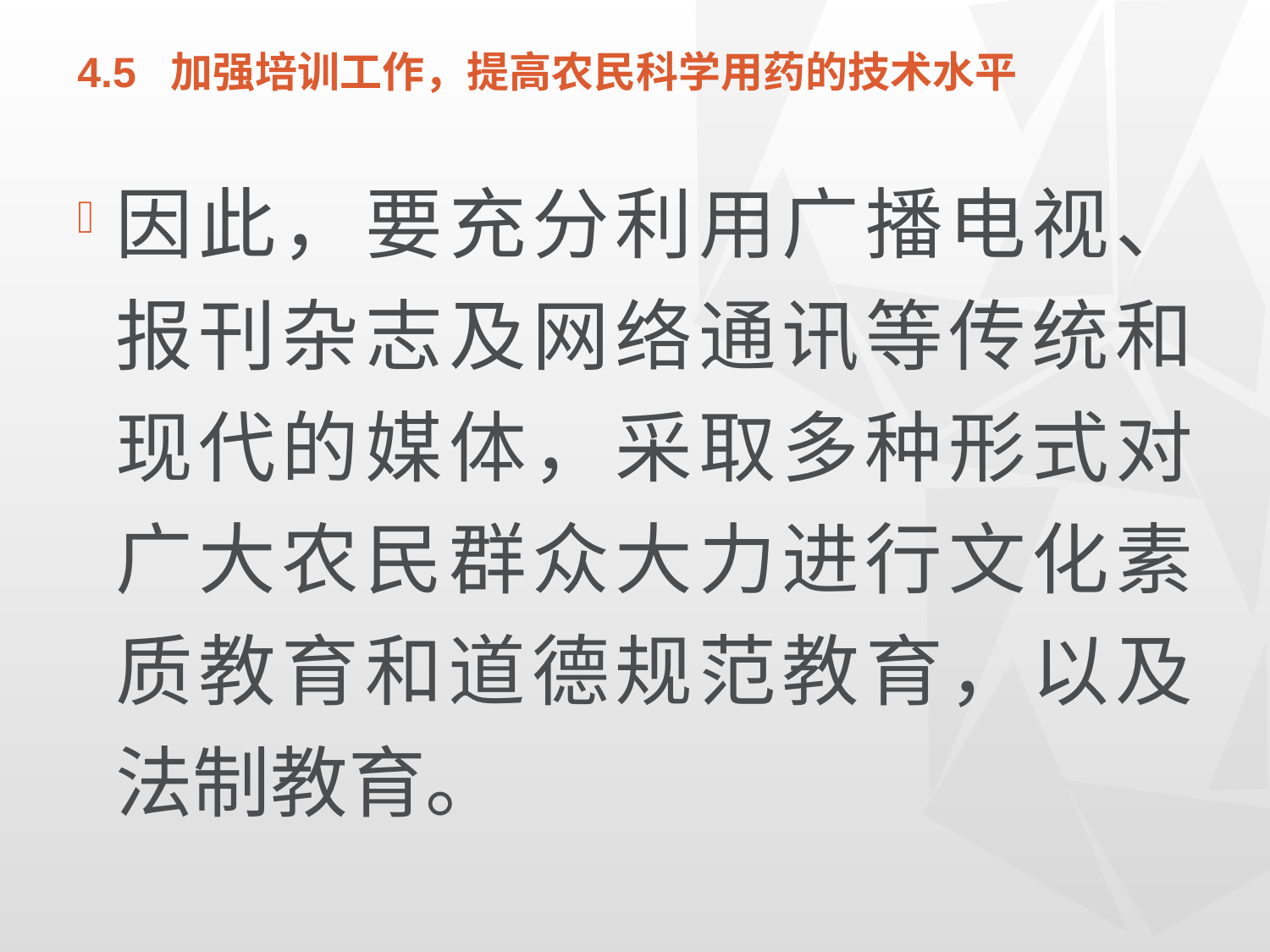

# 4.5  加强培训工作，提高农民科学用药的技术水平
因此，要充分利用广播电视、报刊杂志及网络通讯等传统和现代的媒体，采取多种形式对广大农民群众大力进行文化素质教育和道德规范教育，以及法制教育。